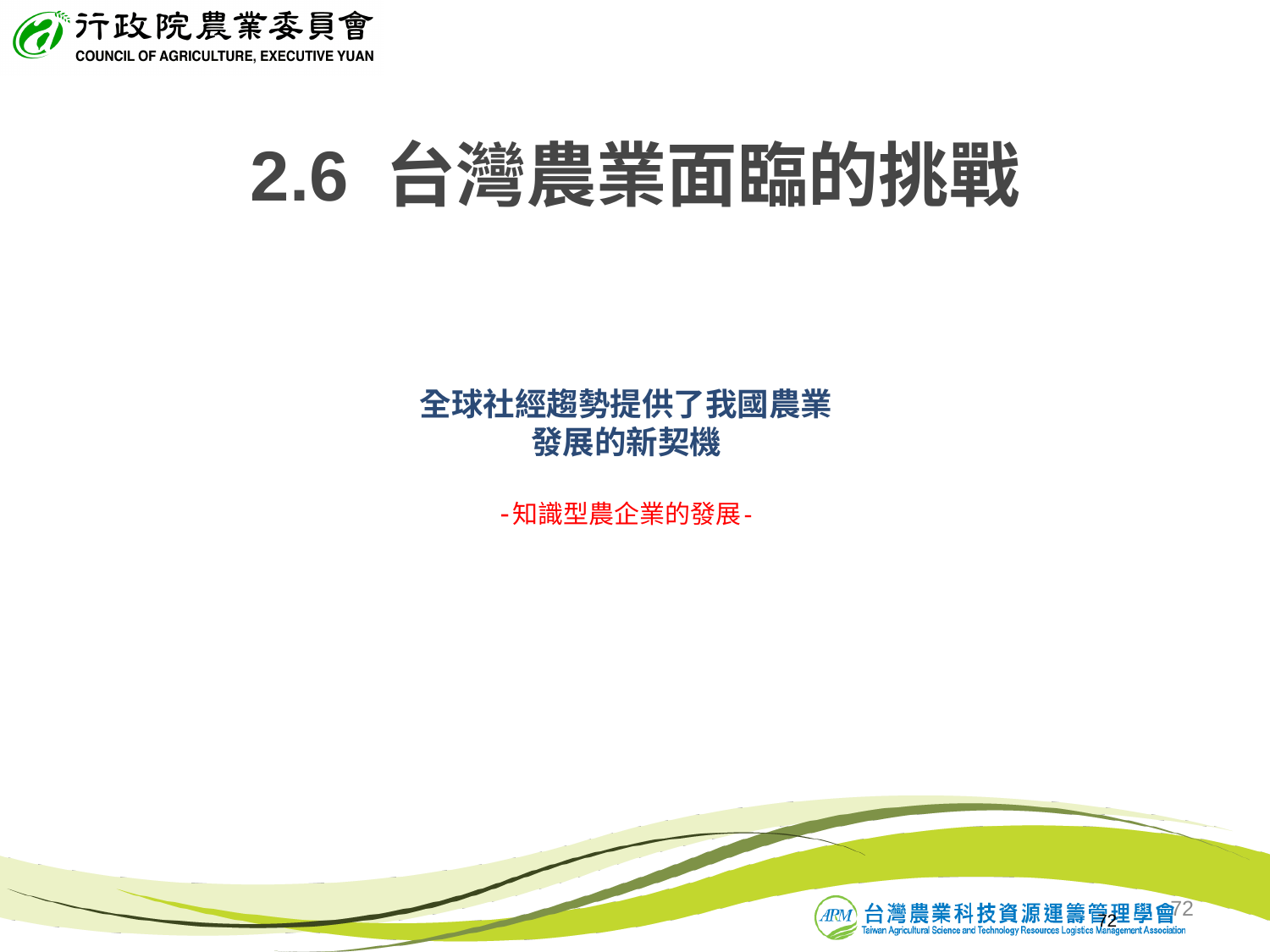

2.6 台灣農業面臨的挑戰
全球社經趨勢提供了我國農業
發展的新契機
-知識型農企業的發展-
72
72